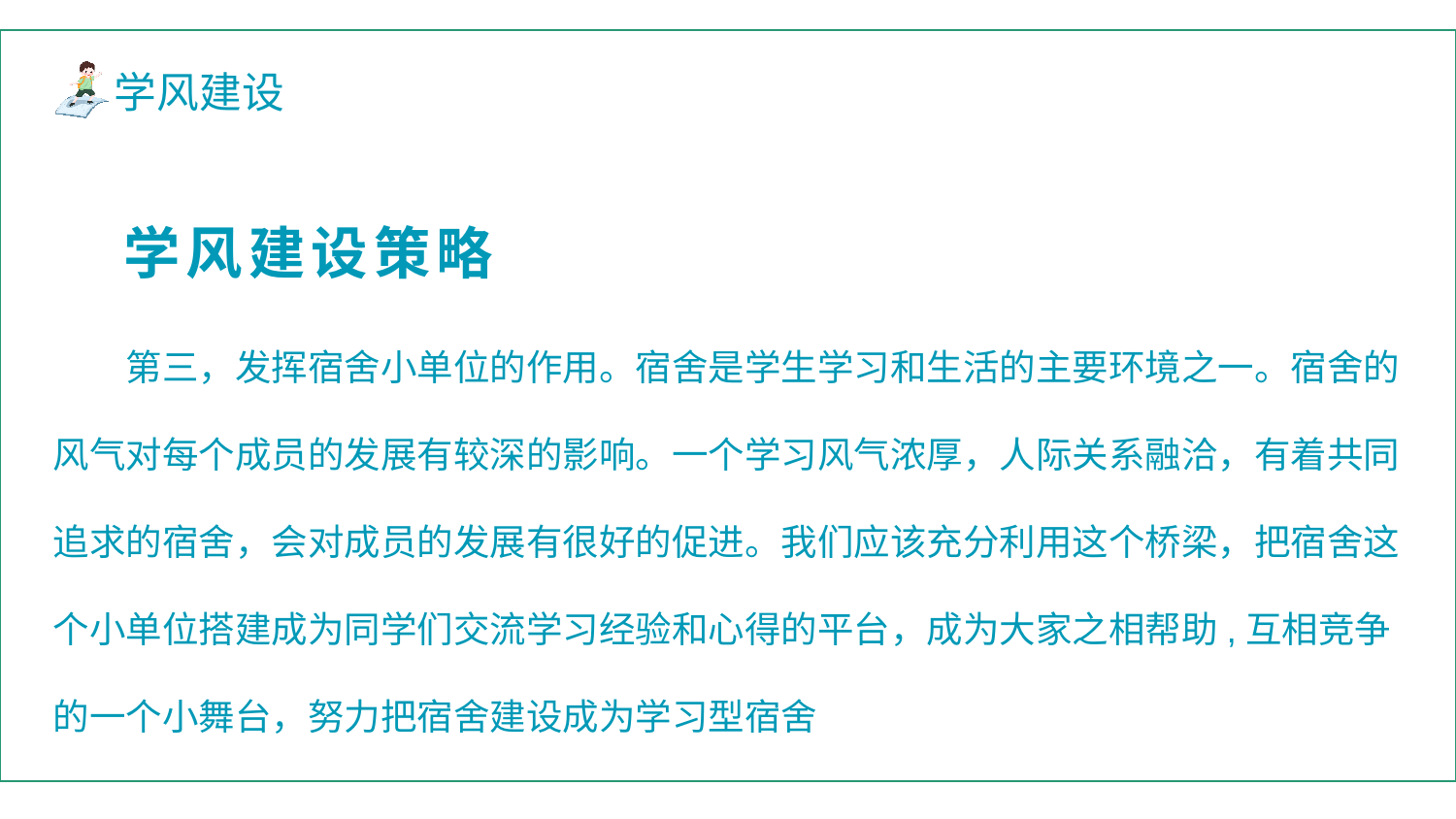

学风建设策略
第三，发挥宿舍小单位的作用。宿舍是学生学习和生活的主要环境之一。宿舍的风气对每个成员的发展有较深的影响。一个学习风气浓厚，人际关系融洽，有着共同追求的宿舍，会对成员的发展有很好的促进。我们应该充分利用这个桥梁，把宿舍这个小单位搭建成为同学们交流学习经验和心得的平台，成为大家之相帮助,互相竞争的一个小舞台，努力把宿舍建设成为学习型宿舍